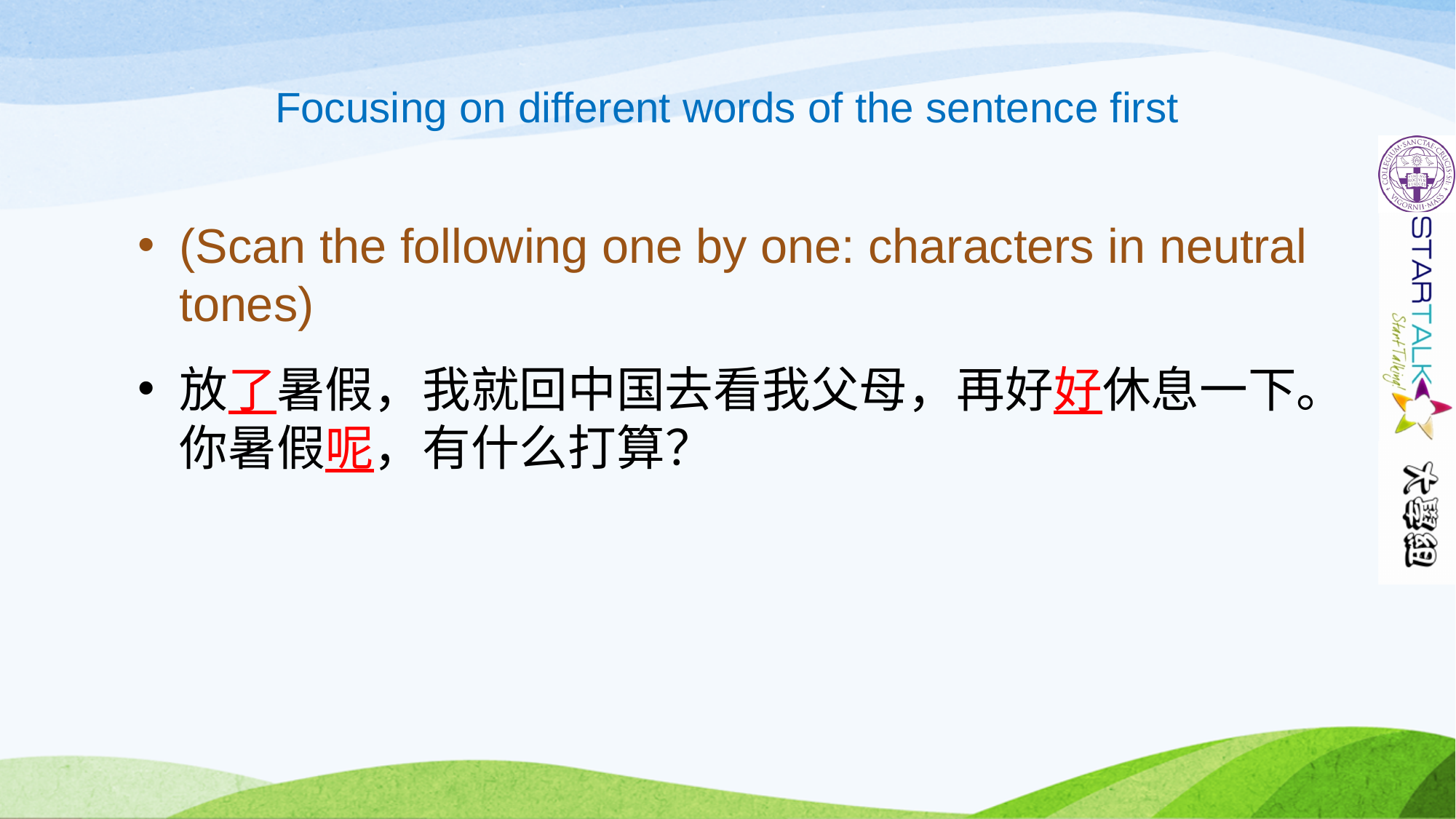

# Focusing on different words of the sentence first
(Scan the following one by one: characters in neutral tones)
放了暑假，我就回中国去看我父母，再好好休息一下。你暑假呢，有什么打算？